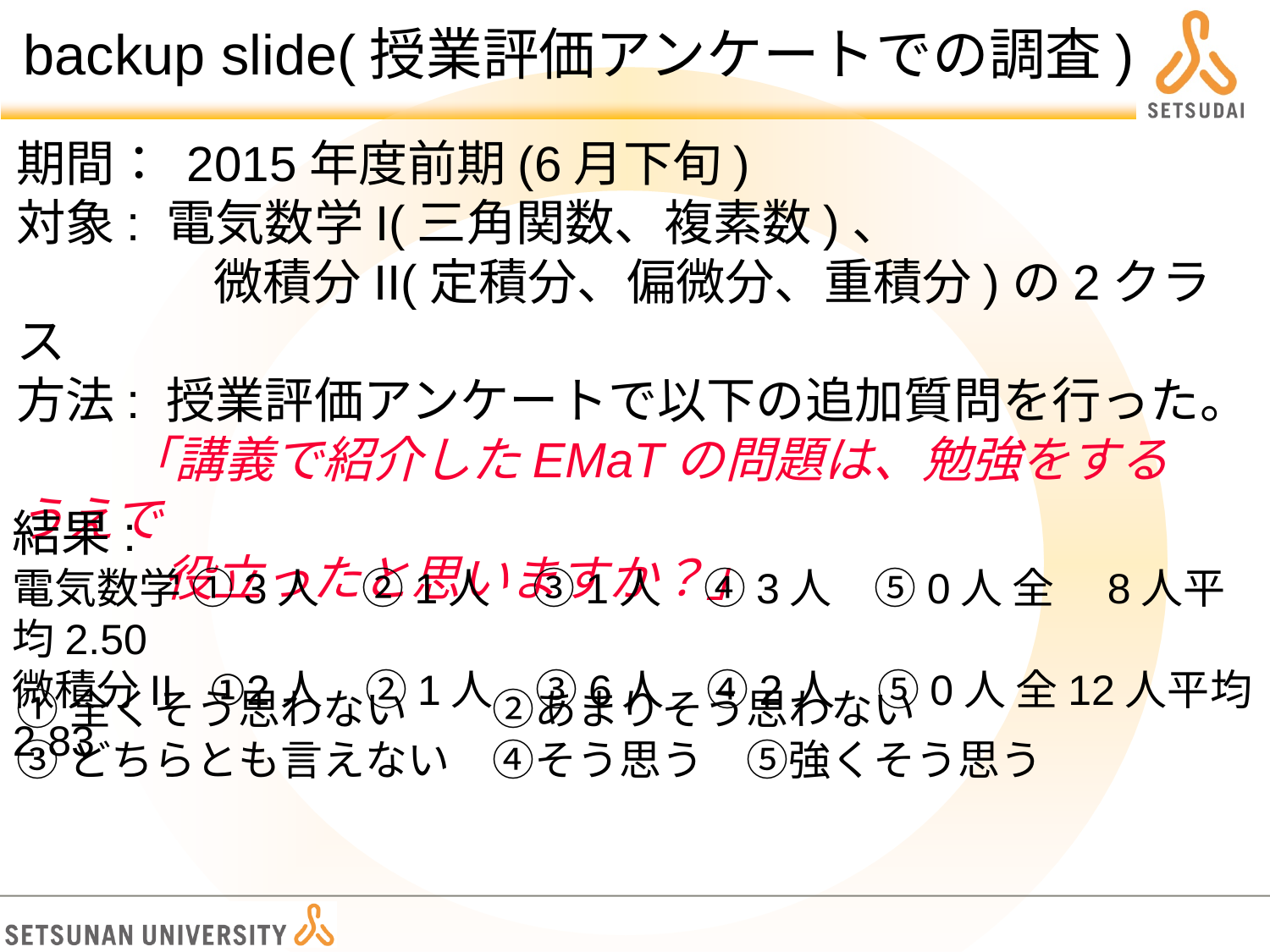

# backup slide(授業評価アンケートでの調査)
期間： 2015年度前期(6月下旬)
対象: 電気数学I(三角関数、複素数)、
　　　　微積分II(定積分、偏微分、重積分)の2クラス
方法: 授業評価アンケートで以下の追加質問を行った。
　 　「講義で紹介したEMaTの問題は、勉強をするうえで
　　　役立ったと思いますか？」

結果:
電気数学 ①3人　②1人　③1人　④3人　⑤0人 全　8人平均2.50
微積分II   ①2人　②1人　③6人　④2人　⑤0人 全12人平均2.83
①全くそう思わない　　②あまりそう思わない
③どちらとも言えない　④そう思う　⑤強くそう思う